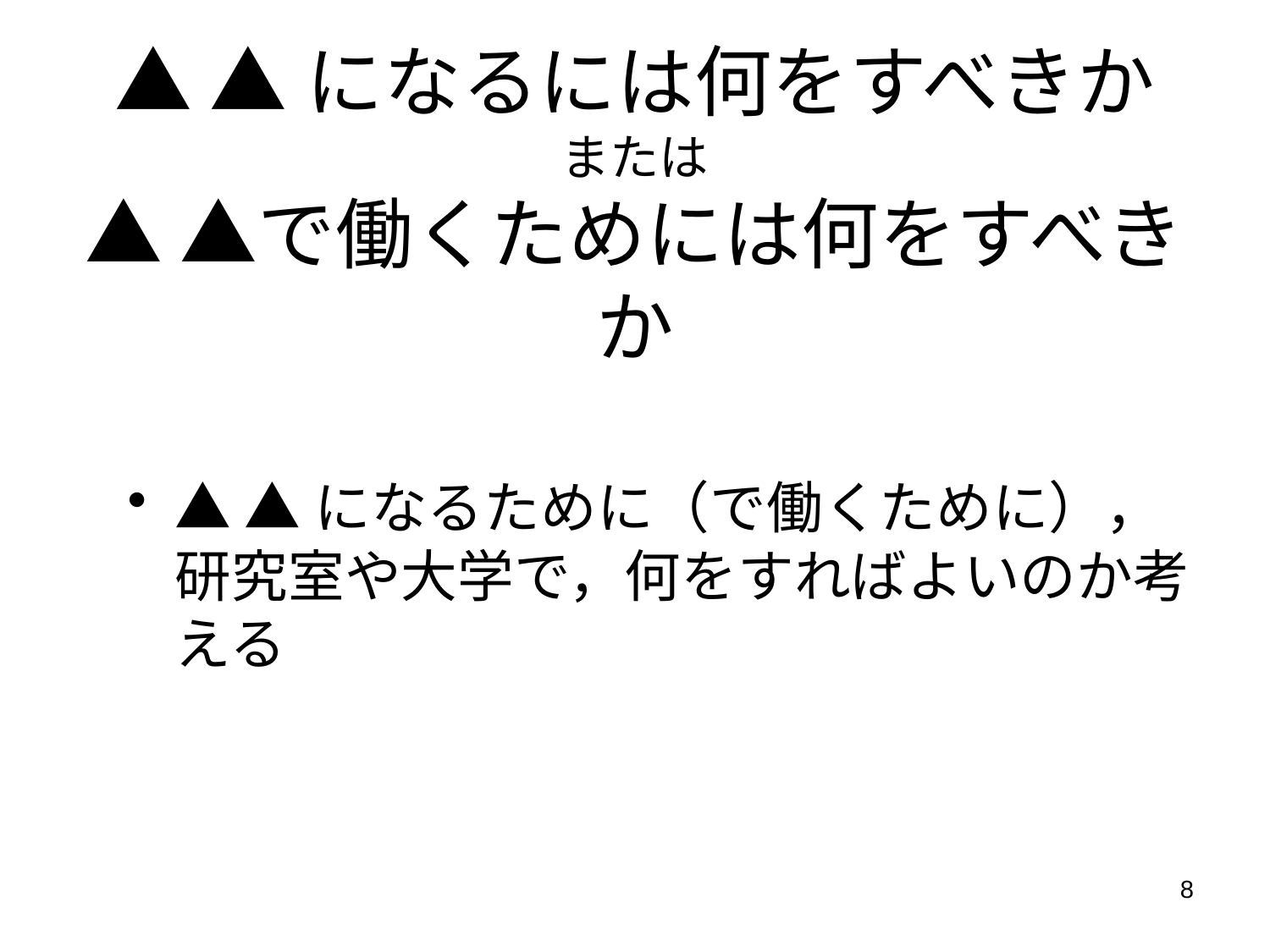

▲ ▲になるには何をすべきか
または
▲ ▲で働くためには何をすべきか
▲ ▲になるために（で働くために），研究室や大学で，何をすればよいのか考える
8